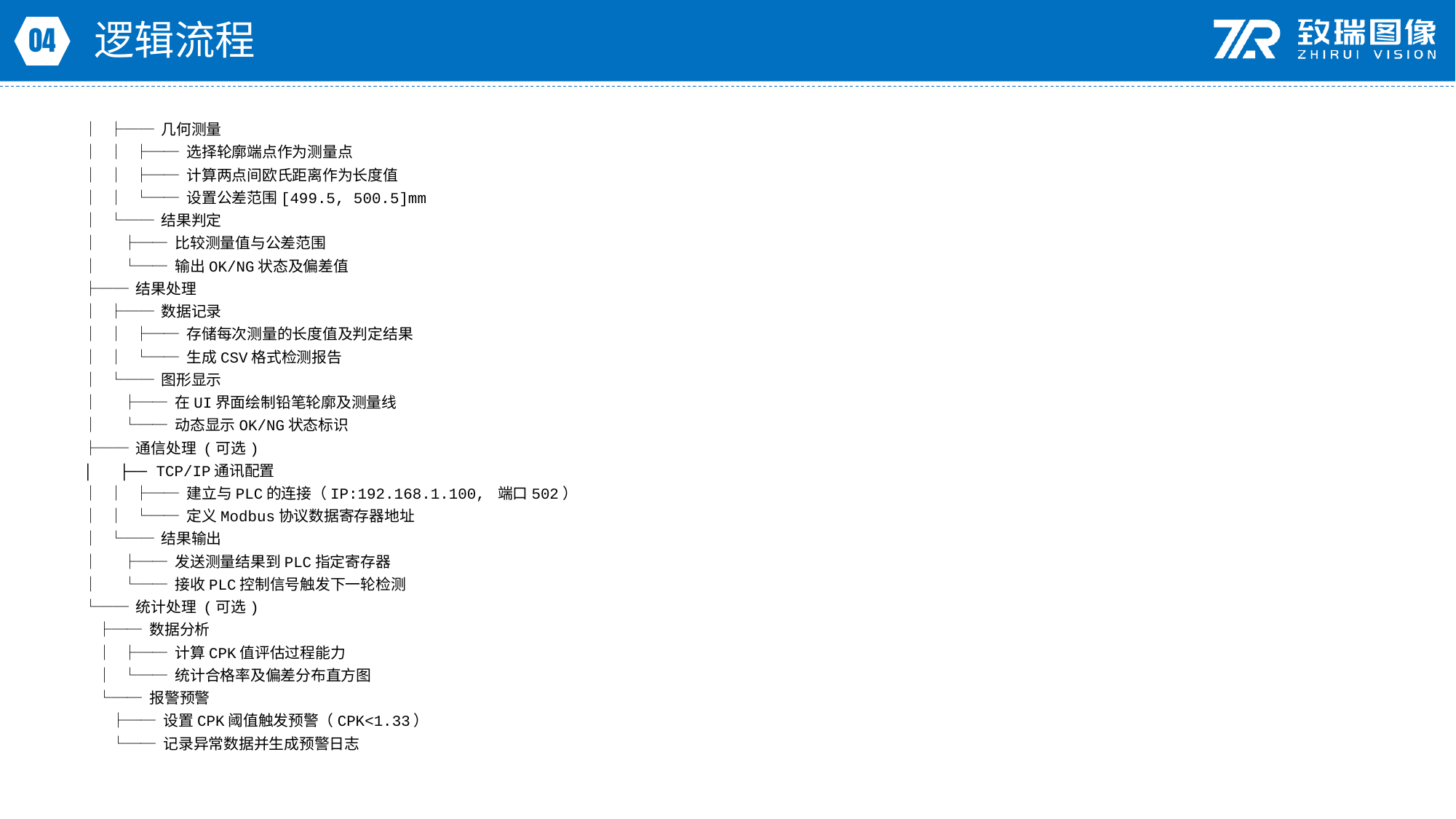

逻辑流程
04

│   ├── 几何测量
│   │   ├── 选择轮廓端点作为测量点
│   │   ├── 计算两点间欧氏距离作为长度值
│   │   └── 设置公差范围[499.5, 500.5]mm
│   └── 结果判定
│       ├── 比较测量值与公差范围
│       └── 输出OK/NG状态及偏差值
├── 结果处理
│   ├── 数据记录
│   │   ├── 存储每次测量的长度值及判定结果
│   │   └── 生成CSV格式检测报告
│   └── 图形显示
│       ├── 在UI界面绘制铅笔轮廓及测量线
│       └── 动态显示OK/NG状态标识
├── 通信处理 (可选)
│   ├── TCP/IP通讯配置
│   │   ├── 建立与PLC的连接（IP:192.168.1.100, 端口502）
│   │   └── 定义Modbus协议数据寄存器地址
│   └── 结果输出
│       ├── 发送测量结果到PLC指定寄存器
│       └── 接收PLC控制信号触发下一轮检测
└── 统计处理 (可选)
    ├── 数据分析
    │   ├── 计算CPK值评估过程能力
    │   └── 统计合格率及偏差分布直方图
    └── 报警预警
        ├── 设置CPK阈值触发预警（CPK<1.33）
        └── 记录异常数据并生成预警日志